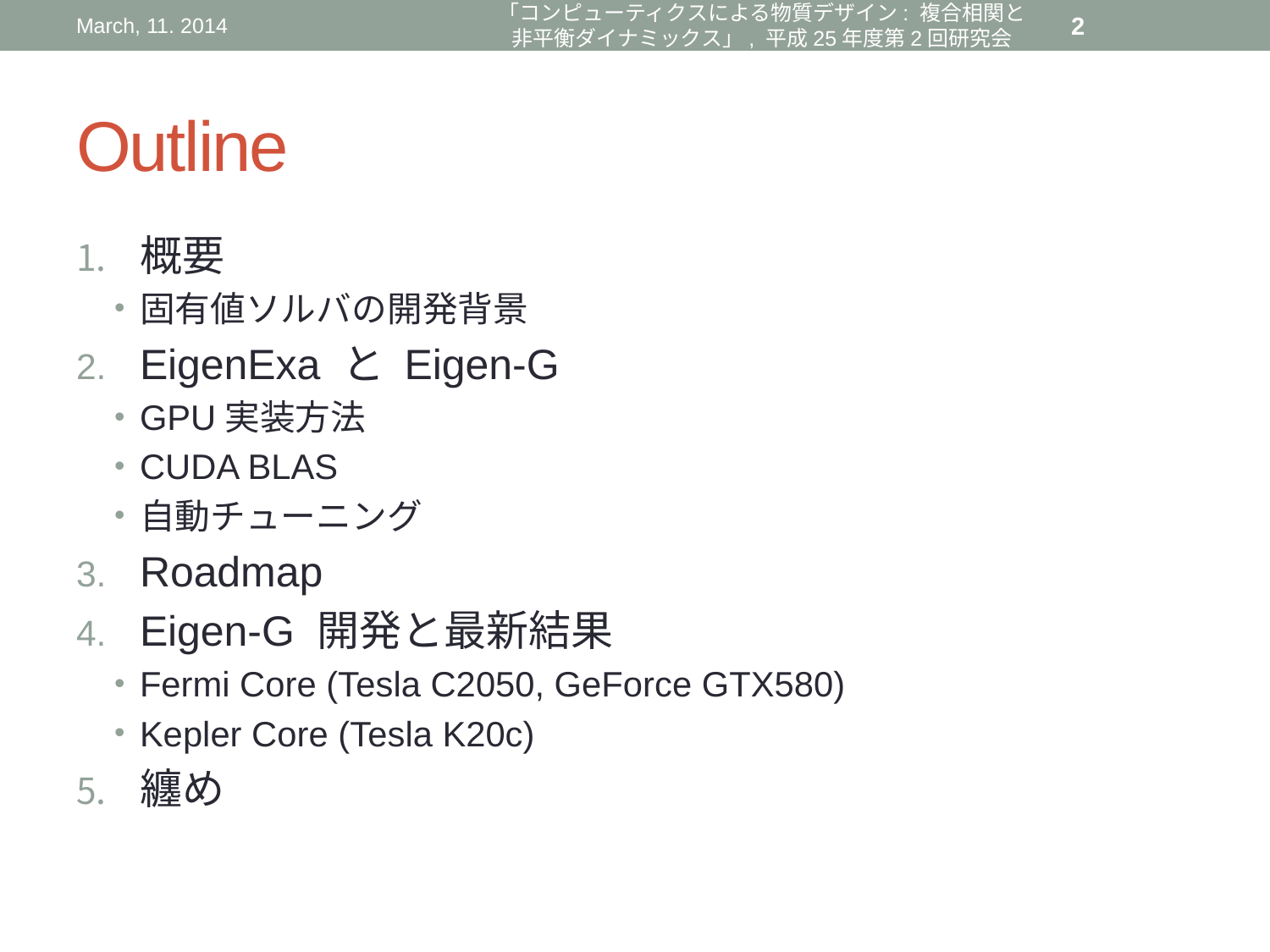

March, 11. 2014
「コンピューティクスによる物質デザイン: 複合相関と非平衡ダイナミックス」, 平成25年度第2回研究会
2
# Outline
概要
固有値ソルバの開発背景
EigenExa と Eigen-G
GPU実装方法
CUDA BLAS
自動チューニング
Roadmap
Eigen-G 開発と最新結果
Fermi Core (Tesla C2050, GeForce GTX580)
Kepler Core (Tesla K20c)
纏め